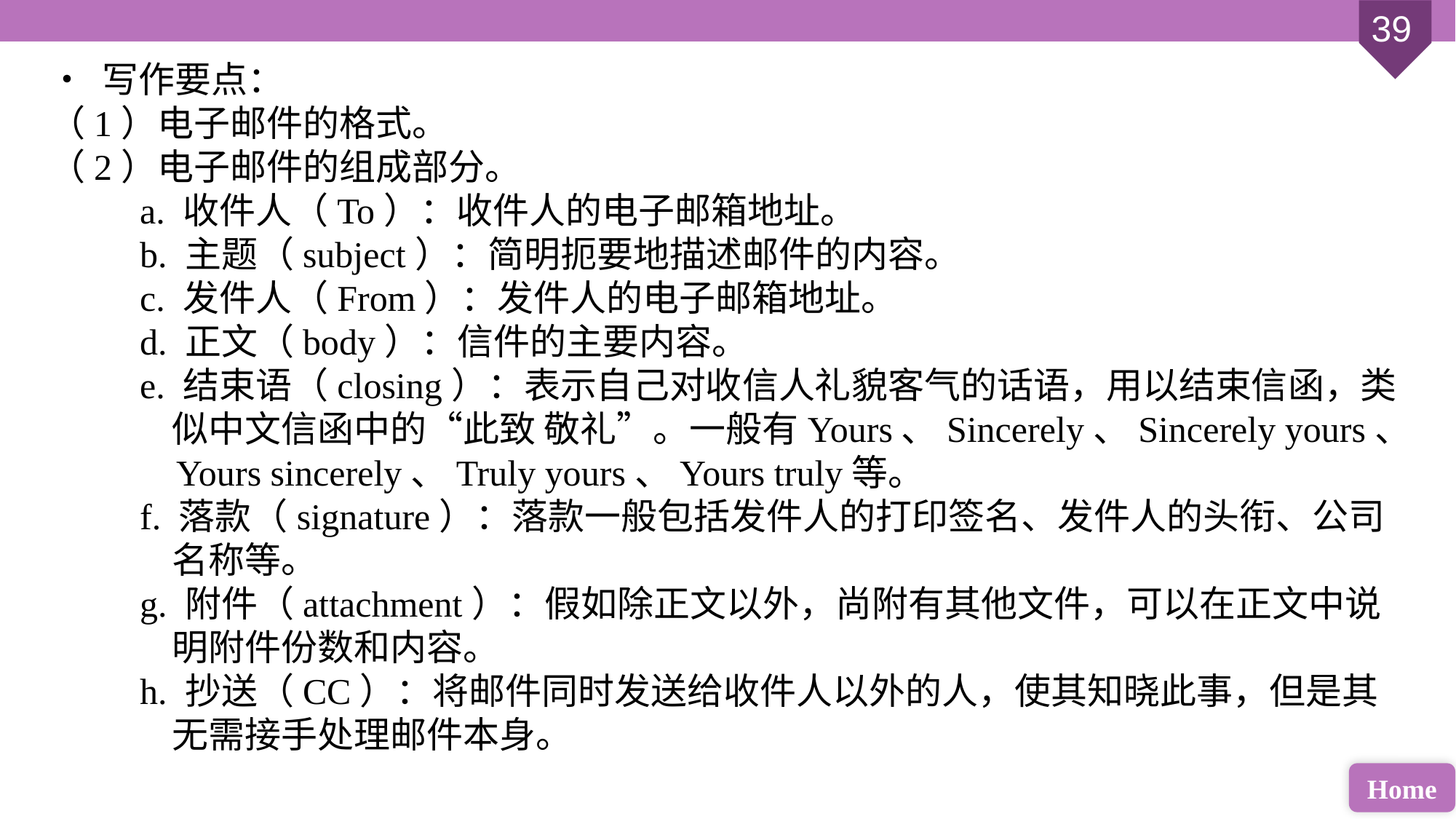

• 写作要点：
（1）电子邮件的格式。
（2）电子邮件的组成部分。
          a. 收件人（To）：收件人的电子邮箱地址。
          b. 主题（subject）：简明扼要地描述邮件的内容。
          c. 发件人（From）：发件人的电子邮箱地址。
          d. 正文（body）：信件的主要内容。
          e. 结束语（closing）：表示自己对收信人礼貌客气的话语，用以结束信函，类
              似中文信函中的“此致 敬礼”。一般有Yours、Sincerely、Sincerely yours、
              Yours sincerely、Truly yours、Yours truly等。
          f. 落款（signature）：落款一般包括发件人的打印签名、发件人的头衔、公司
              名称等。
          g. 附件（attachment）：假如除正文以外，尚附有其他文件，可以在正文中说
              明附件份数和内容。
          h. 抄送（CC）：将邮件同时发送给收件人以外的人，使其知晓此事，但是其
              无需接手处理邮件本身。